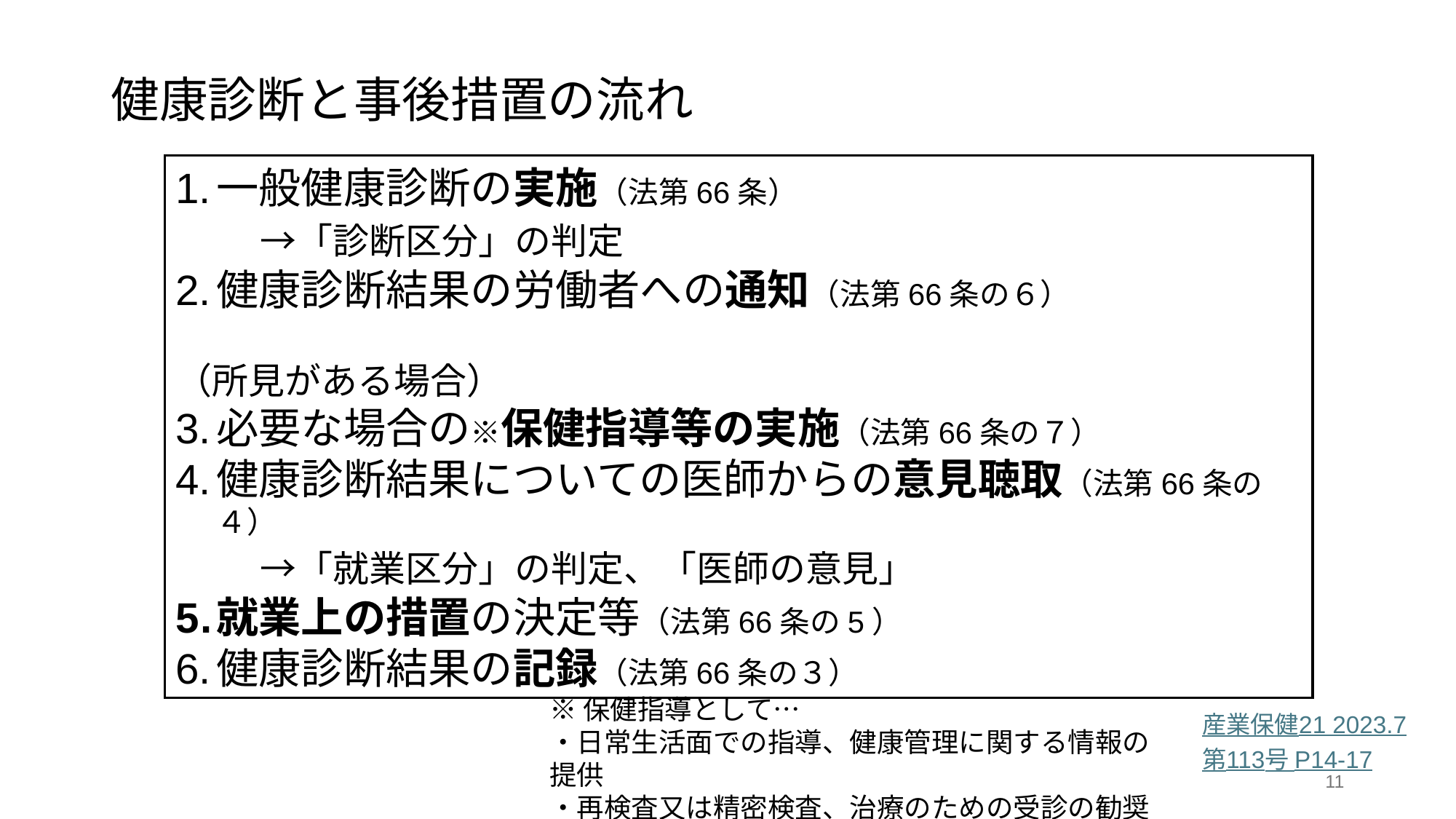

# 健康診断と事後措置の流れ
一般健康診断の実施（法第66条）
　　→「診断区分」の判定
健康診断結果の労働者への通知（法第66条の６）

（所見がある場合）
必要な場合の※保健指導等の実施（法第66条の７）
健康診断結果についての医師からの意見聴取（法第66条の４）
　　→「就業区分」の判定、「医師の意見」
就業上の措置の決定等（法第66条の5）
健康診断結果の記録（法第66条の３）
※保健指導として…
・日常生活面での指導、健康管理に関する情報の提供
・再検査又は精密検査、治療のための受診の勧奨等
産業保健21 2023.7
第113号 P14-17
11